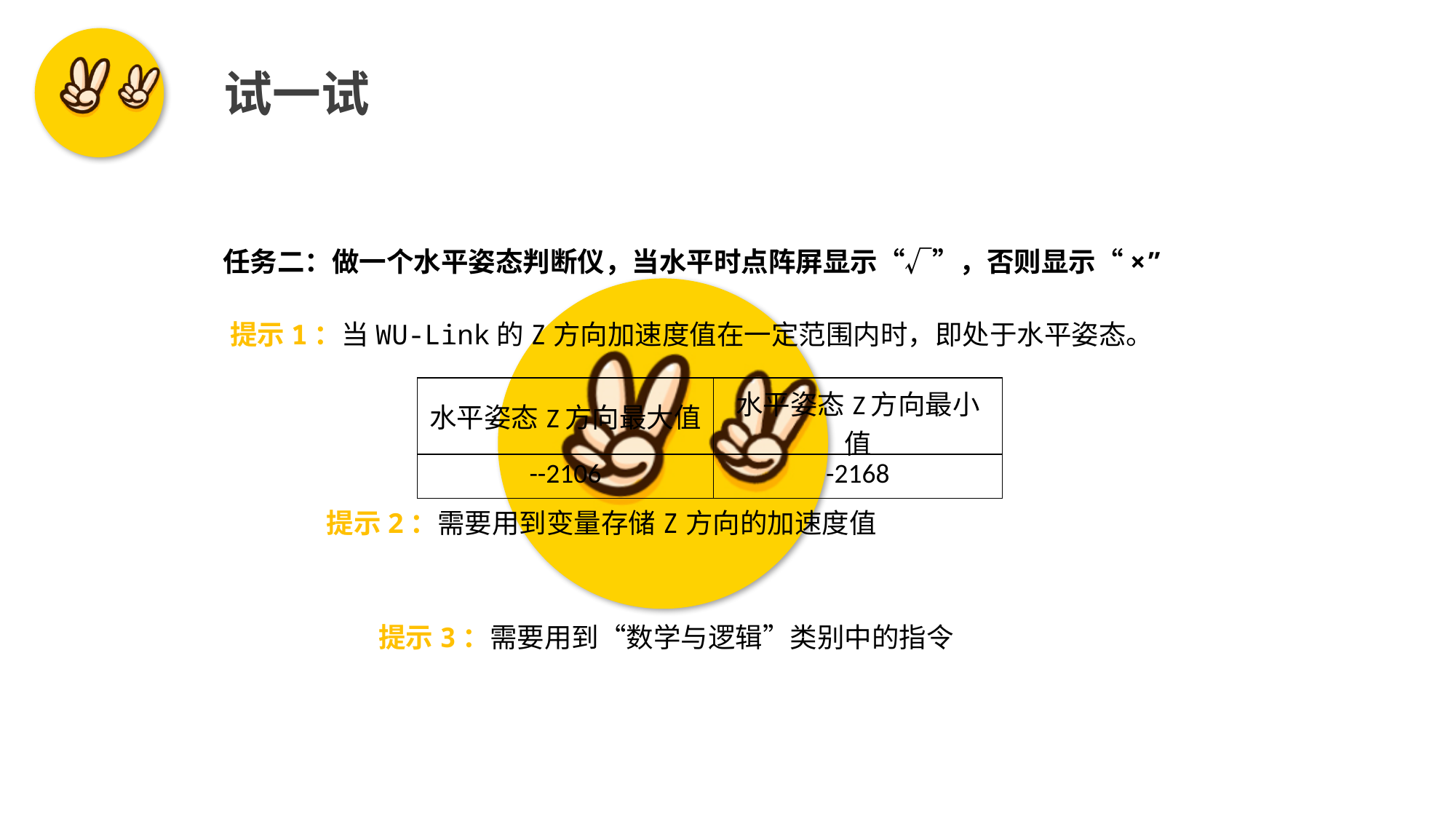

试一试
任务二：做一个水平姿态判断仪，当水平时点阵屏显示“√”，否则显示“×”

提示1：当WU-Link的Z方向加速度值在一定范围内时，即处于水平姿态。
| 水平姿态Z方向最大值 | 水平姿态Z方向最小值 |
| --- | --- |
| --2106 | -2168 |
提示2：需要用到变量存储Z方向的加速度值
提示3：需要用到“数学与逻辑”类别中的指令